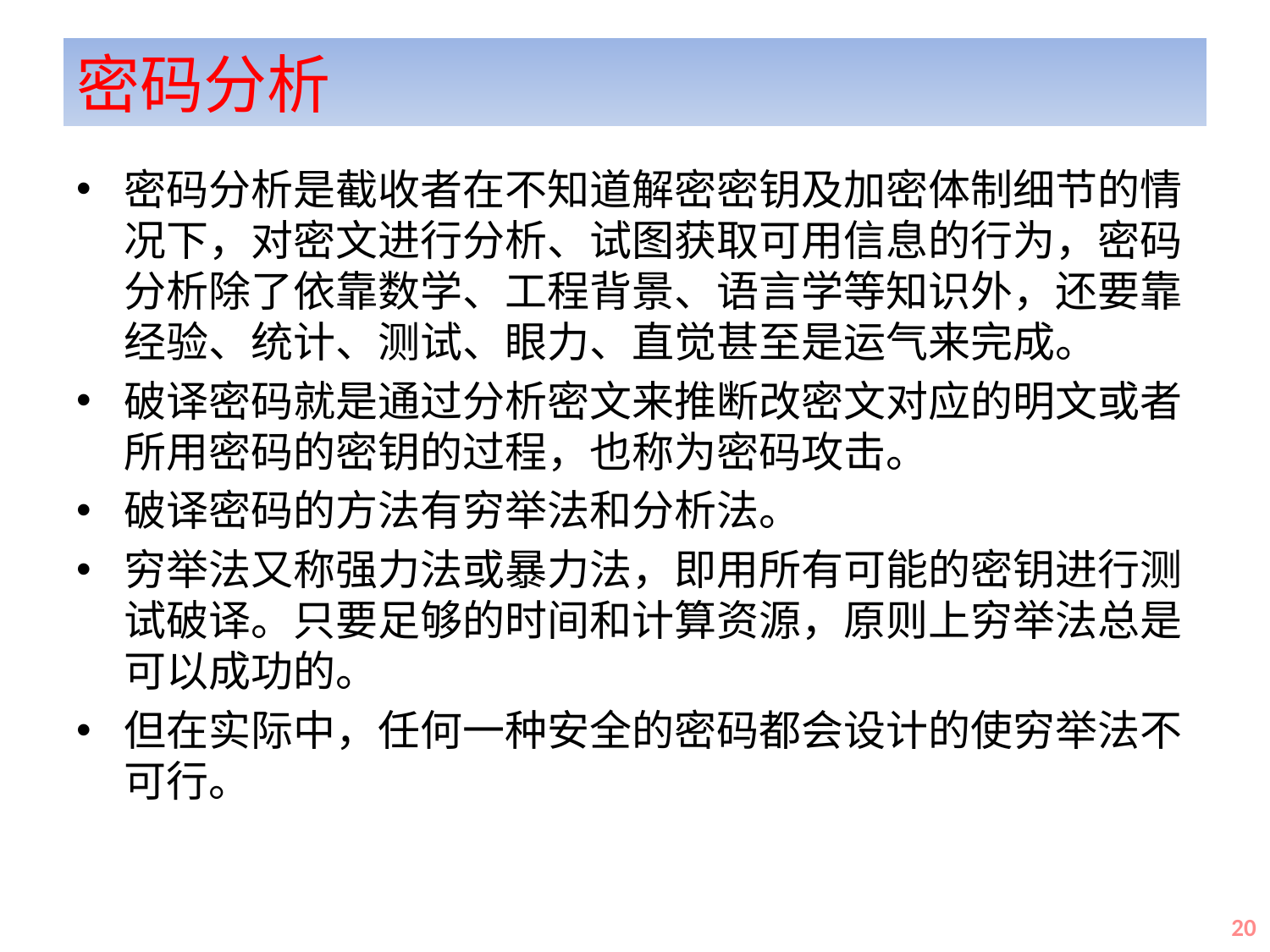

# 密码分析
密码分析是截收者在不知道解密密钥及加密体制细节的情况下，对密文进行分析、试图获取可用信息的行为，密码分析除了依靠数学、工程背景、语言学等知识外，还要靠经验、统计、测试、眼力、直觉甚至是运气来完成。
破译密码就是通过分析密文来推断改密文对应的明文或者所用密码的密钥的过程，也称为密码攻击。
破译密码的方法有穷举法和分析法。
穷举法又称强力法或暴力法，即用所有可能的密钥进行测试破译。只要足够的时间和计算资源，原则上穷举法总是可以成功的。
但在实际中，任何一种安全的密码都会设计的使穷举法不可行。

20